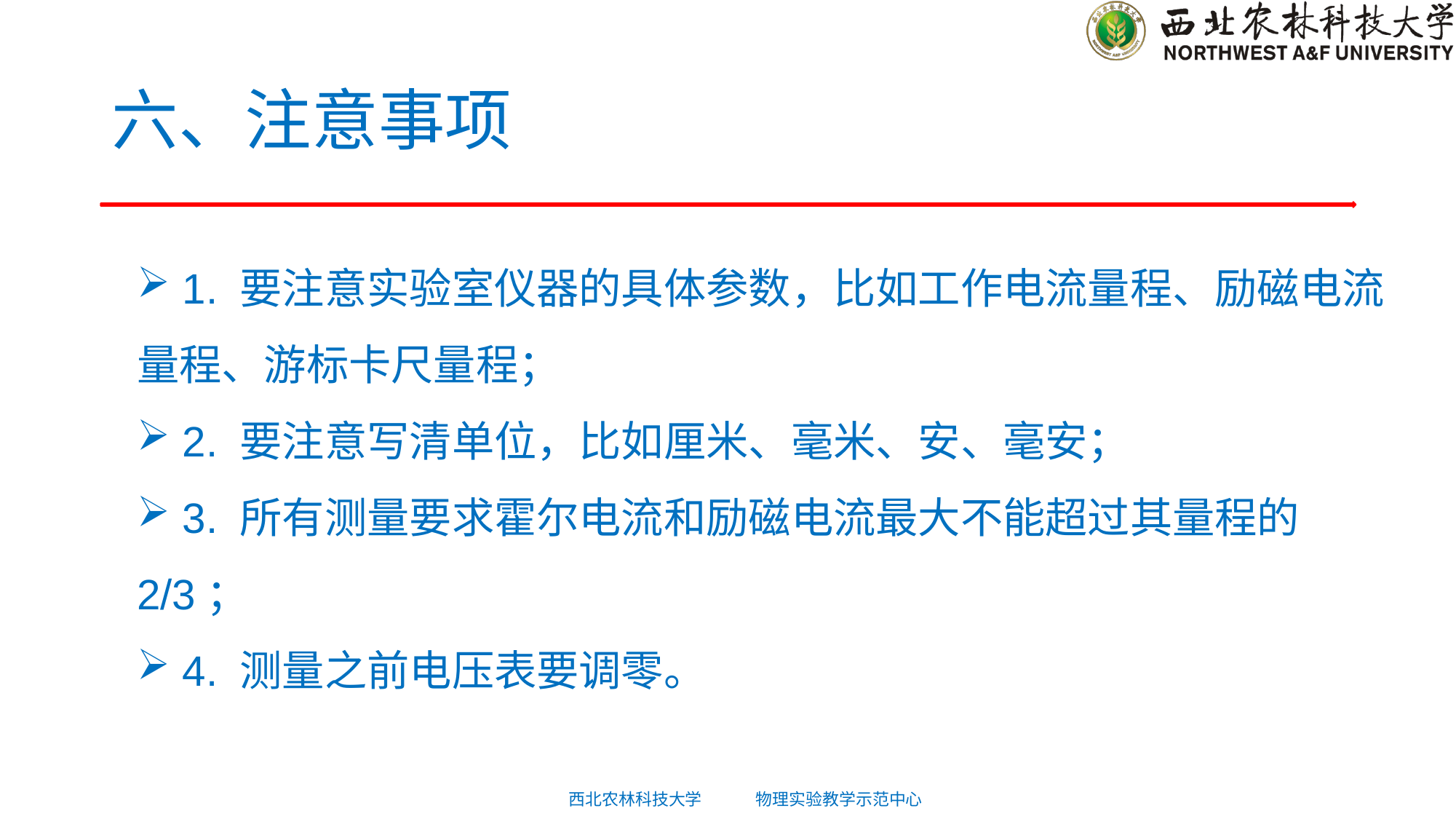

# 六、注意事项
 1. 要注意实验室仪器的具体参数，比如工作电流量程、励磁电流量程、游标卡尺量程；
 2. 要注意写清单位，比如厘米、毫米、安、毫安；
 3. 所有测量要求霍尔电流和励磁电流最大不能超过其量程的2/3；
 4. 测量之前电压表要调零。